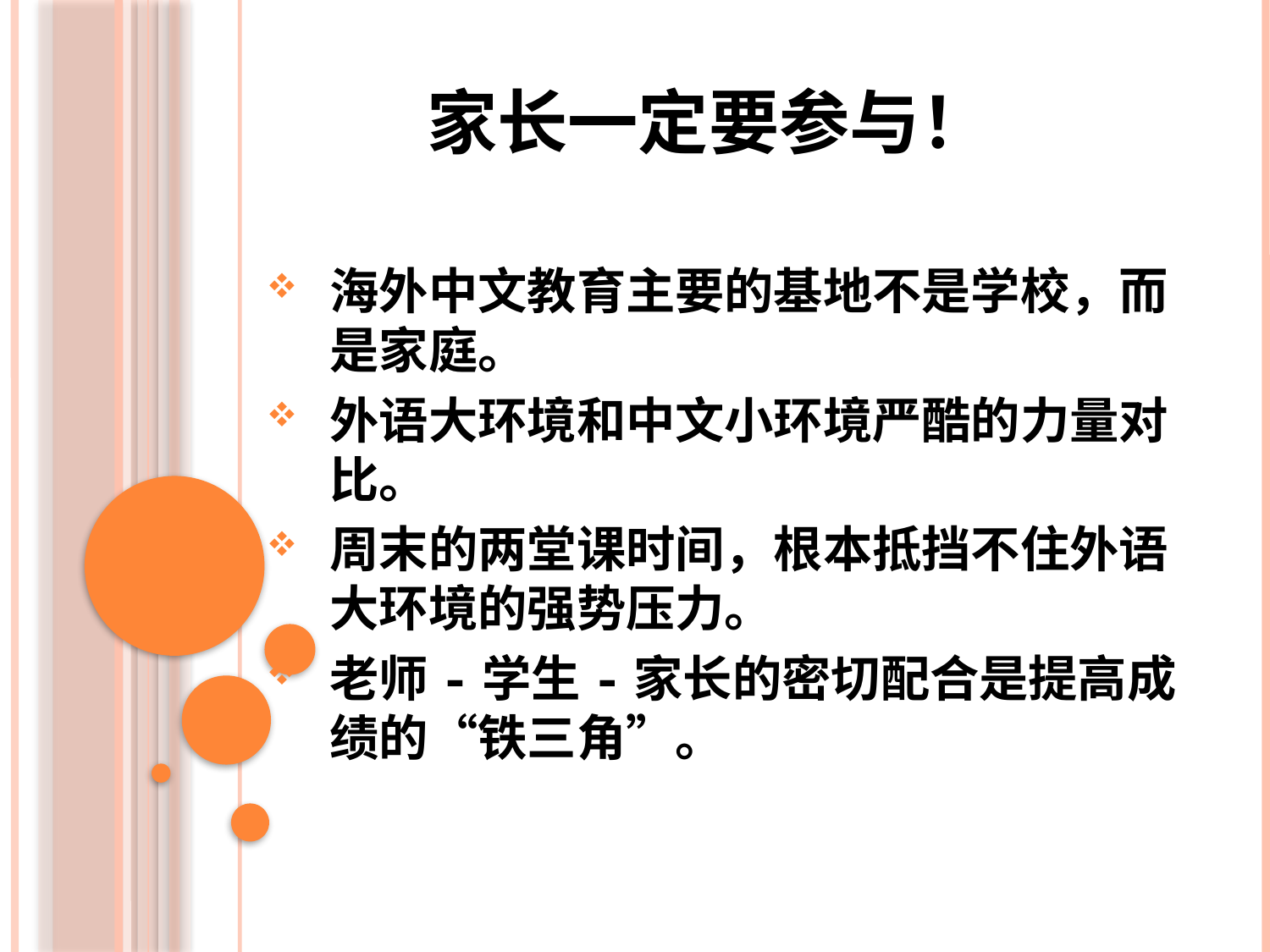

# 家长一定要参与！
海外中文教育主要的基地不是学校，而是家庭。
外语大环境和中文小环境严酷的力量对比。
周末的两堂课时间，根本抵挡不住外语大环境的强势压力。
老师-学生-家长的密切配合是提高成绩的“铁三角”。